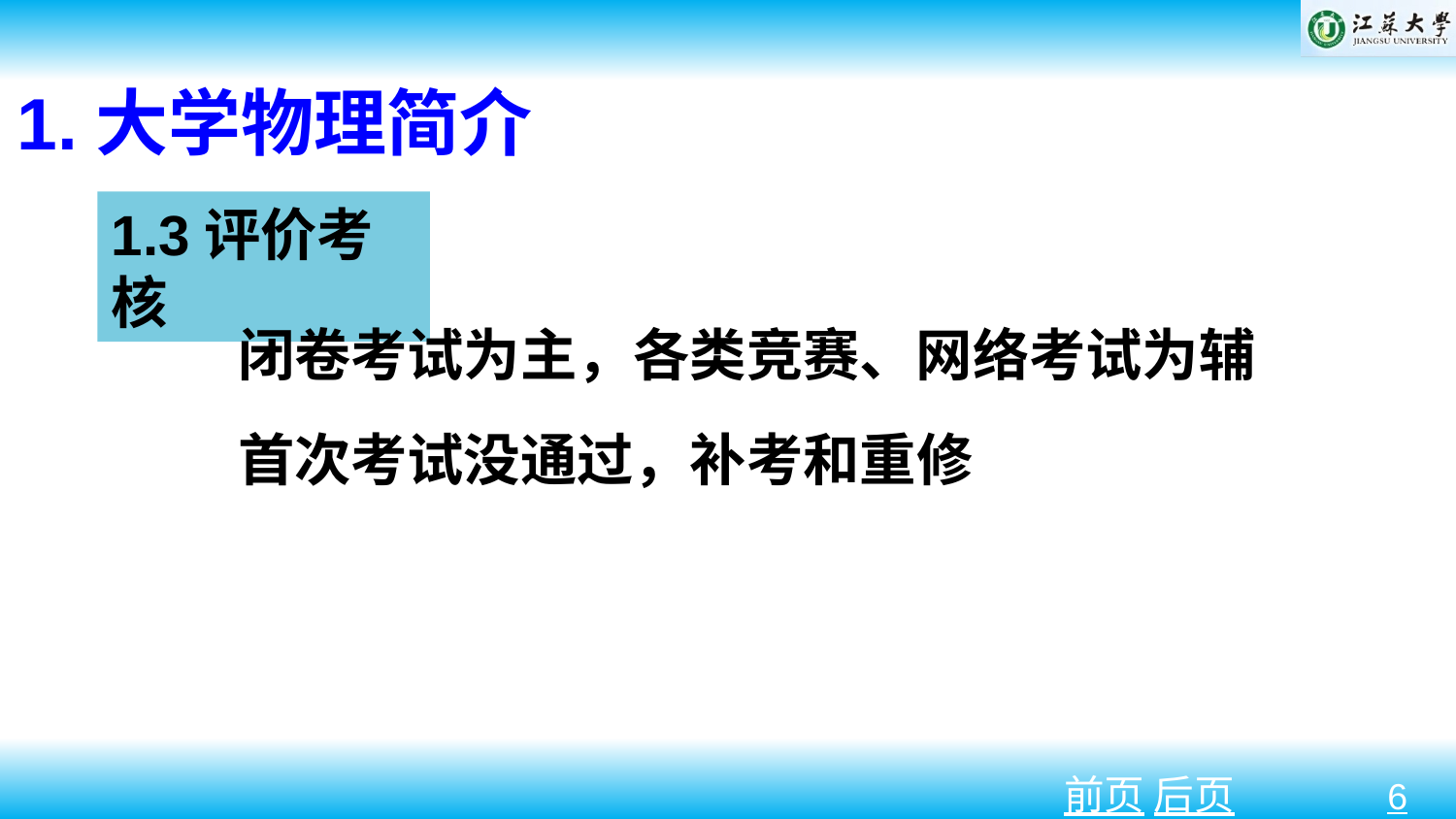

1.大学物理简介
1.3评价考核
闭卷考试为主，各类竞赛、网络考试为辅
首次考试没通过，补考和重修